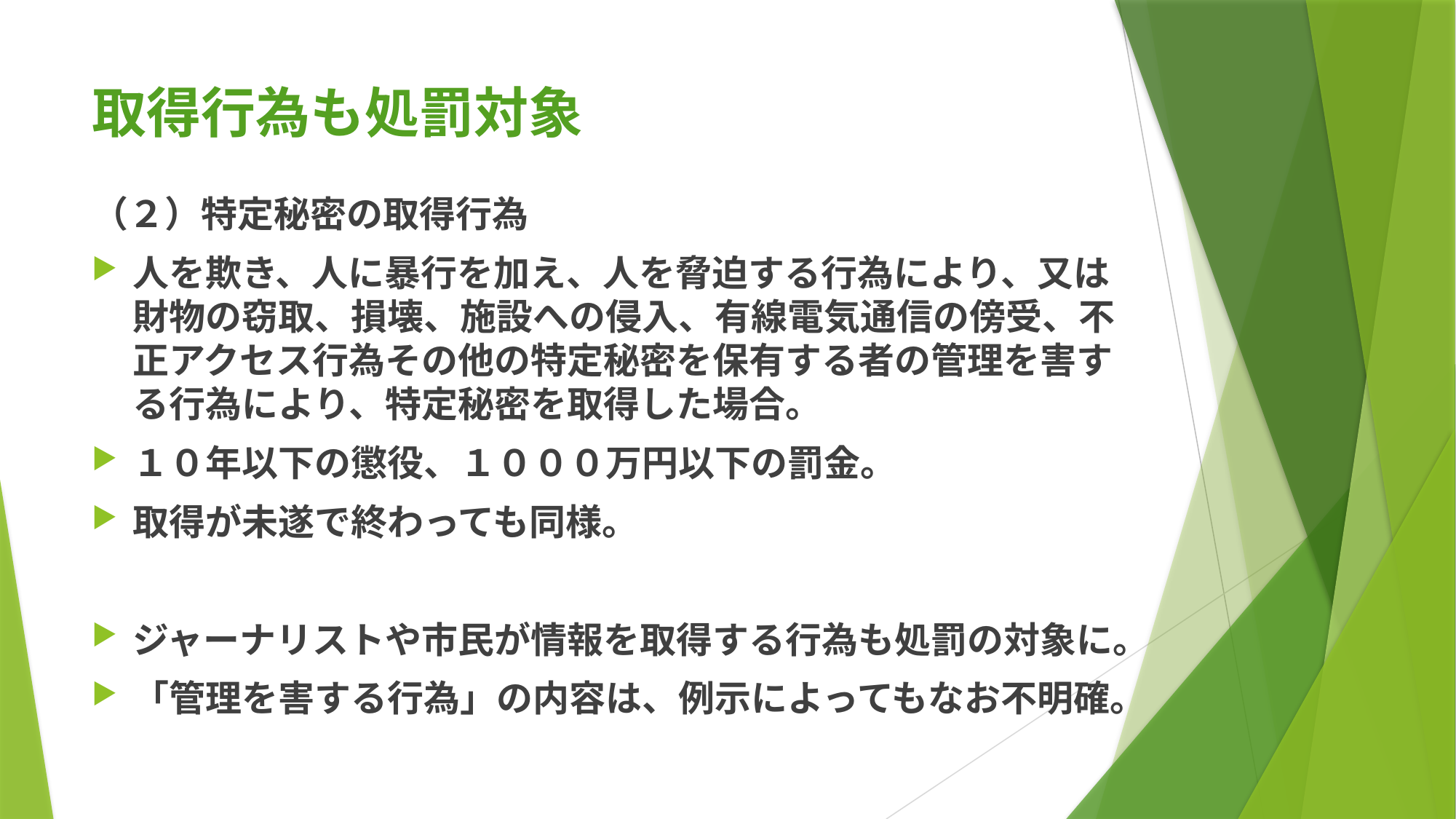

# 取得行為も処罰対象
（２）特定秘密の取得行為
人を欺き、人に暴行を加え、人を脅迫する行為により、又は財物の窃取、損壊、施設への侵入、有線電気通信の傍受、不正アクセス行為その他の特定秘密を保有する者の管理を害する行為により、特定秘密を取得した場合。
１０年以下の懲役、１０００万円以下の罰金。
取得が未遂で終わっても同様。

ジャーナリストや市民が情報を取得する行為も処罰の対象に。
「管理を害する行為」の内容は、例示によってもなお不明確。

11